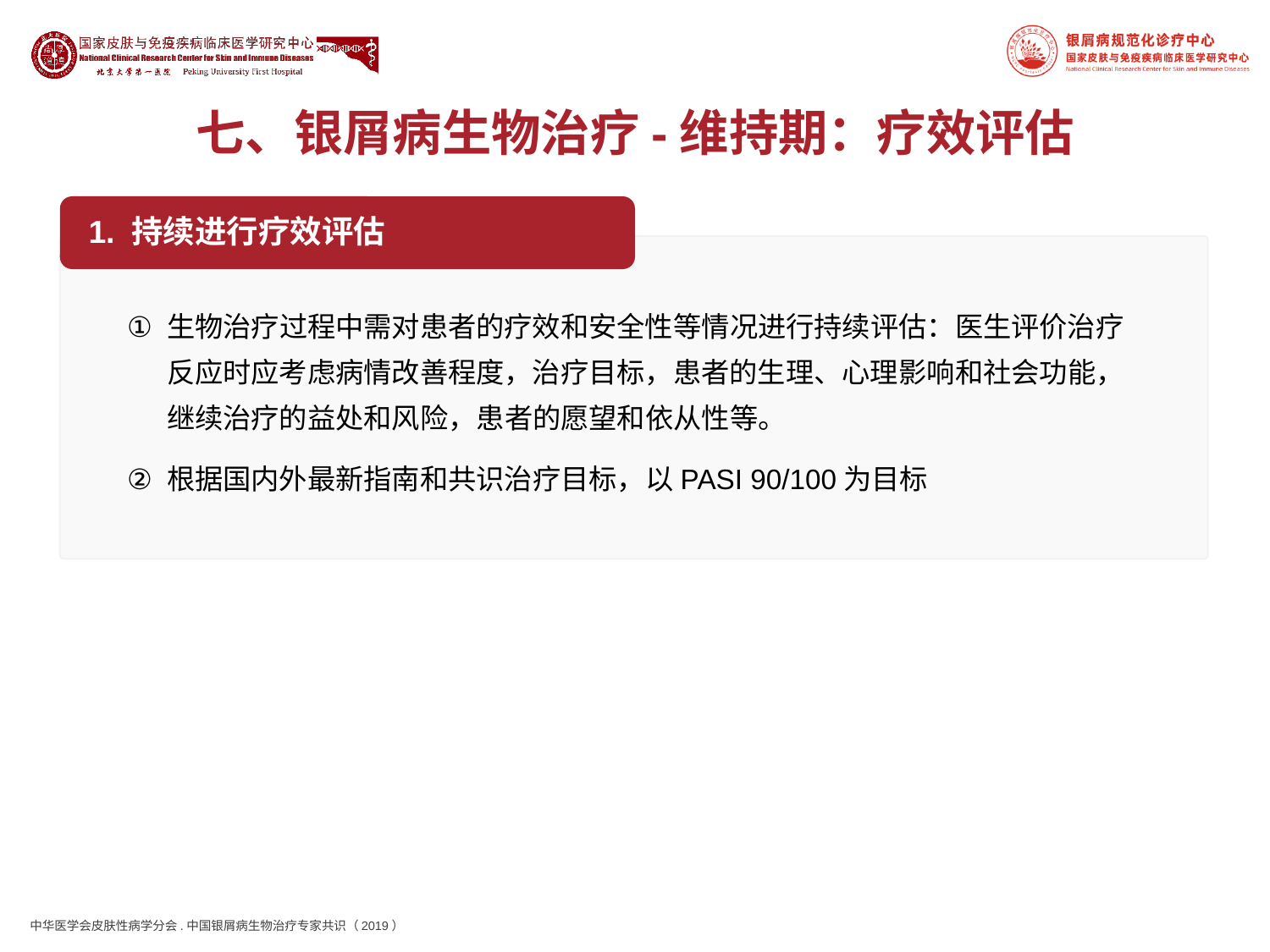

# 七、银屑病生物治疗-维持期：疗效评估
1. 持续进行疗效评估

生物治疗过程中需对患者的疗效和安全性等情况进行持续评估：医生评价治疗反应时应考虑病情改善程度，治疗目标，患者的生理、心理影响和社会功能，继续治疗的益处和风险，患者的愿望和依从性等。
根据国内外最新指南和共识治疗目标，以PASI 90/100为目标
中华医学会皮肤性病学分会.中国银屑病生物治疗专家共识（2019）